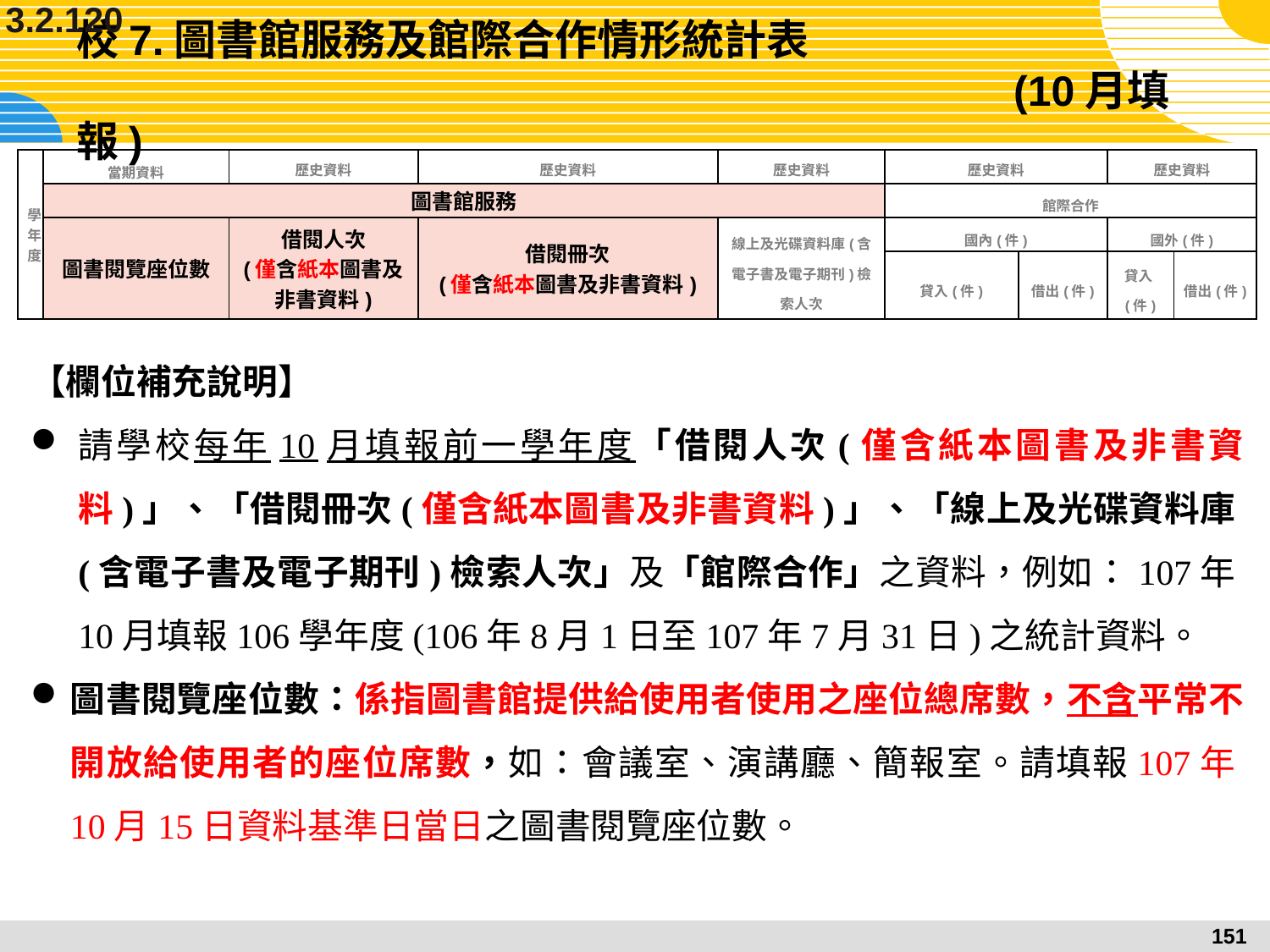

3.2.120
# 校7.圖書館服務及館際合作情形統計表                                							    (10月填報)
| 學年度 | 當期資料 | 歷史資料 | 歷史資料 | 歷史資料 | 歷史資料 |  | 歷史資料 |  |
| --- | --- | --- | --- | --- | --- | --- | --- | --- |
|  | 圖書館服務 |  |  |  | 館際合作 |  |  |  |
|  | 圖書閱覽座位數 | 借閱人次 (僅含紙本圖書及非書資料) | 借閱冊次 (僅含紙本圖書及非書資料) | 線上及光碟資料庫(含電子書及電子期刊)檢索人次 | 國內(件) |  | 國外(件) |  |
|  |  |  |  |  | 貸入(件) | 借出(件) | 貸入(件) | 借出(件) |
【欄位補充說明】
請學校每年10月填報前一學年度「借閱人次(僅含紙本圖書及非書資料)」、「借閱冊次(僅含紙本圖書及非書資料)」、「線上及光碟資料庫(含電子書及電子期刊)檢索人次」及「館際合作」之資料，例如：107年10月填報106學年度(106年8月1日至107年7月31日)之統計資料。
圖書閱覽座位數：係指圖書館提供給使用者使用之座位總席數，不含平常不開放給使用者的座位席數，如：會議室、演講廳、簡報室。請填報107年10月15日資料基準日當日之圖書閱覽座位數。